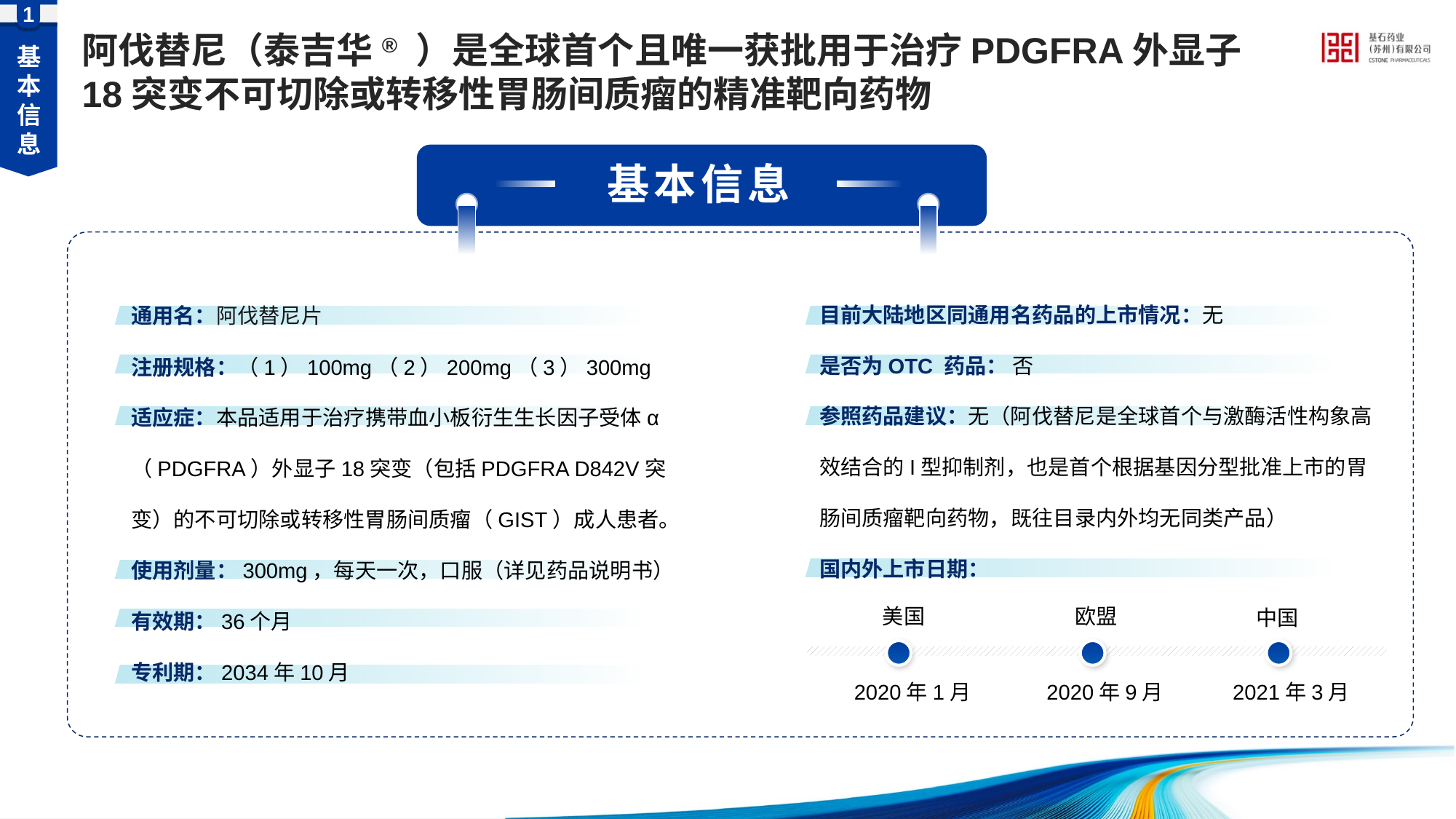

1

基本信息
阿伐替尼（泰吉华® ）是全球首个且唯一获批用于治疗PDGFRA外显子18突变不可切除或转移性胃肠间质瘤的精准靶向药物

基本信息

目前大陆地区同通用名药品的上市情况：无
是否为OTC 药品： 否
参照药品建议：无（阿伐替尼是全球首个与激酶活性构象高效结合的I型抑制剂，也是首个根据基因分型批准上市的胃肠间质瘤靶向药物，既往目录内外均无同类产品）
国内外上市日期：

通用名：阿伐替尼片
注册规格：（1）100mg（2）200mg（3）300mg
适应症：本品适用于治疗携带血小板衍生生长因子受体α（PDGFRA）外显子18突变（包括PDGFRA D842V突变）的不可切除或转移性胃肠间质瘤（GIST）成人患者。
使用剂量：300mg，每天一次，口服（详见药品说明书）
有效期：36个月
专利期：2034年10月

美国
欧盟
中国

2020年1月
2020年9月
2021年3月